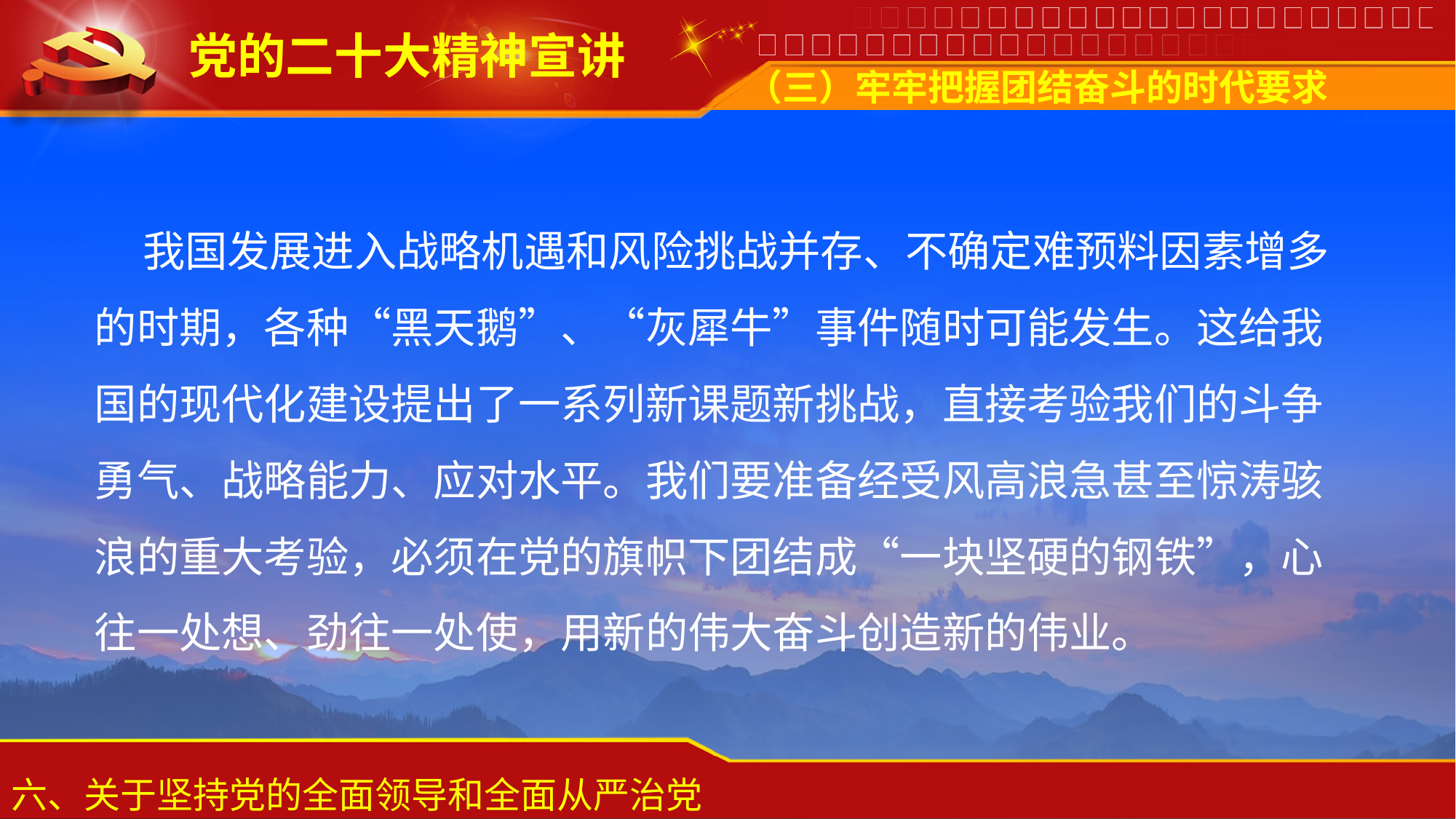

党的二十大精神宣讲
（三）牢牢把握团结奋斗的时代要求
    我国发展进入战略机遇和风险挑战并存、不确定难预料因素增多的时期，各种“黑天鹅”、“灰犀牛”事件随时可能发生。这给我国的现代化建设提出了一系列新课题新挑战，直接考验我们的斗争勇气、战略能力、应对水平。我们要准备经受风高浪急甚至惊涛骇浪的重大考验，必须在党的旗帜下团结成“一块坚硬的钢铁”，心往一处想、劲往一处使，用新的伟大奋斗创造新的伟业。
六、关于坚持党的全面领导和全面从严治党